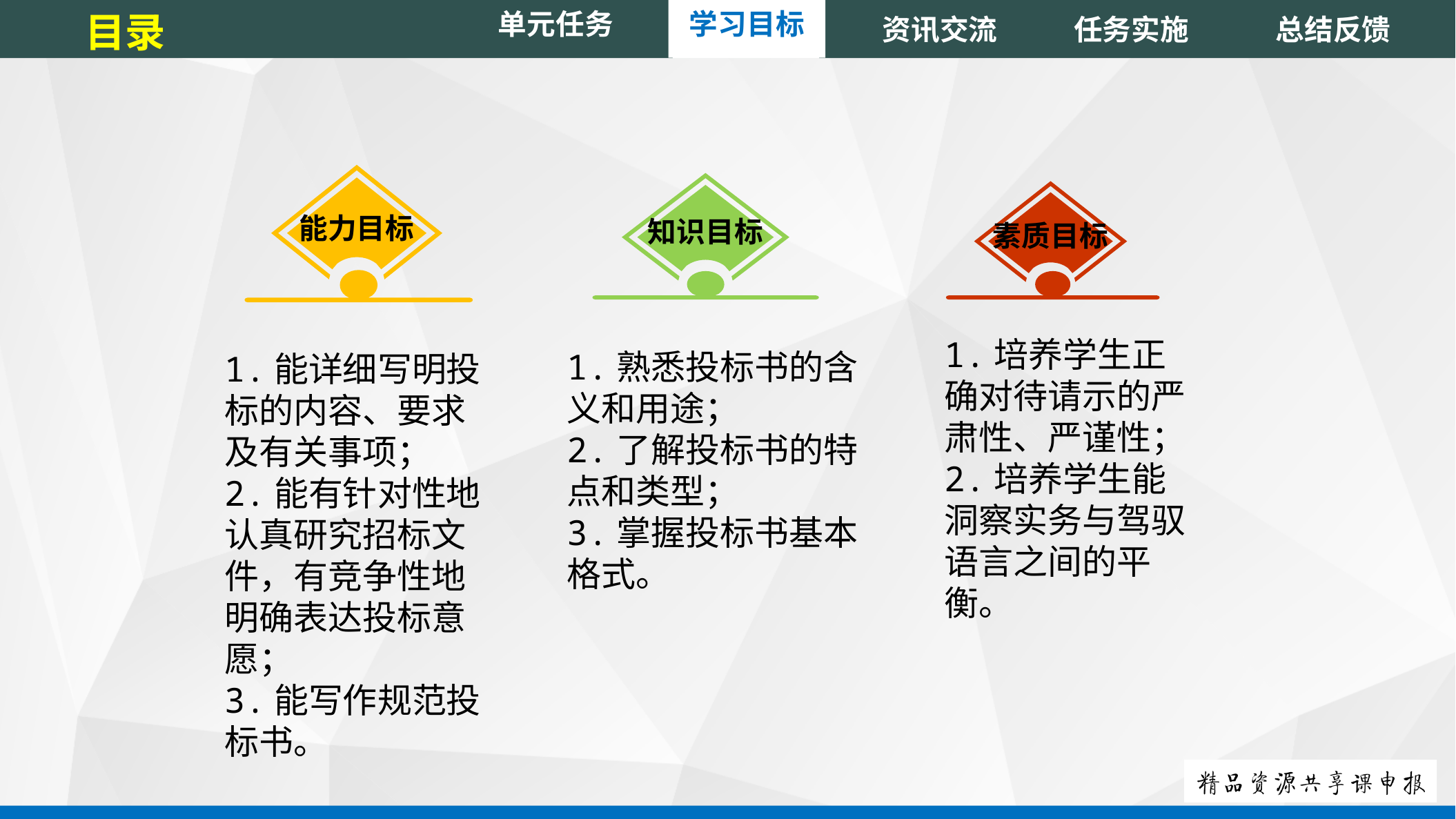

单元任务
目录
资讯交流
任务实施
总结反馈

学习目标

能力目标
知识目标
素质目标

1.培养学生正确对待请示的严肃性、严谨性；
2.培养学生能洞察实务与驾驭语言之间的平衡。
1.熟悉投标书的含义和用途；
2.了解投标书的特点和类型；
3.掌握投标书基本格式。
1.能详细写明投标的内容、要求及有关事项；
2.能有针对性地认真研究招标文件，有竞争性地明确表达投标意愿；
3.能写作规范投标书。